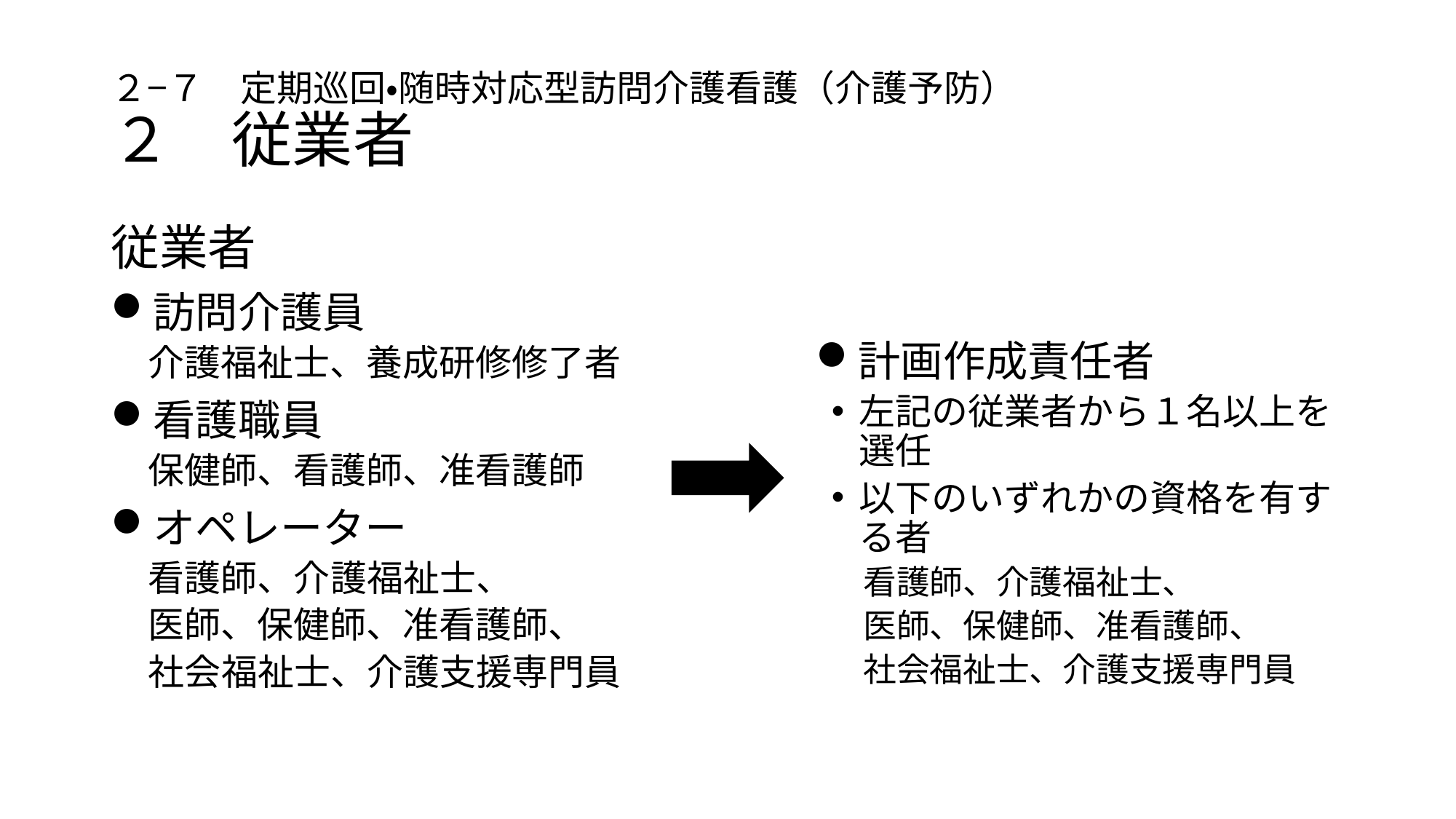

# ２−７　定期巡回・随時対応型訪問介護看護（介護予防） ２　従業者
従業者
訪問介護員
介護福祉士、養成研修修了者
看護職員
保健師、看護師、准看護師
オペレーター
看護師、介護福祉士、
医師、保健師、准看護師、
社会福祉士、介護支援専門員

計画作成責任者
左記の従業者から１名以上を選任
以下のいずれかの資格を有する者
看護師、介護福祉士、
医師、保健師、准看護師、
社会福祉士、介護支援専門員